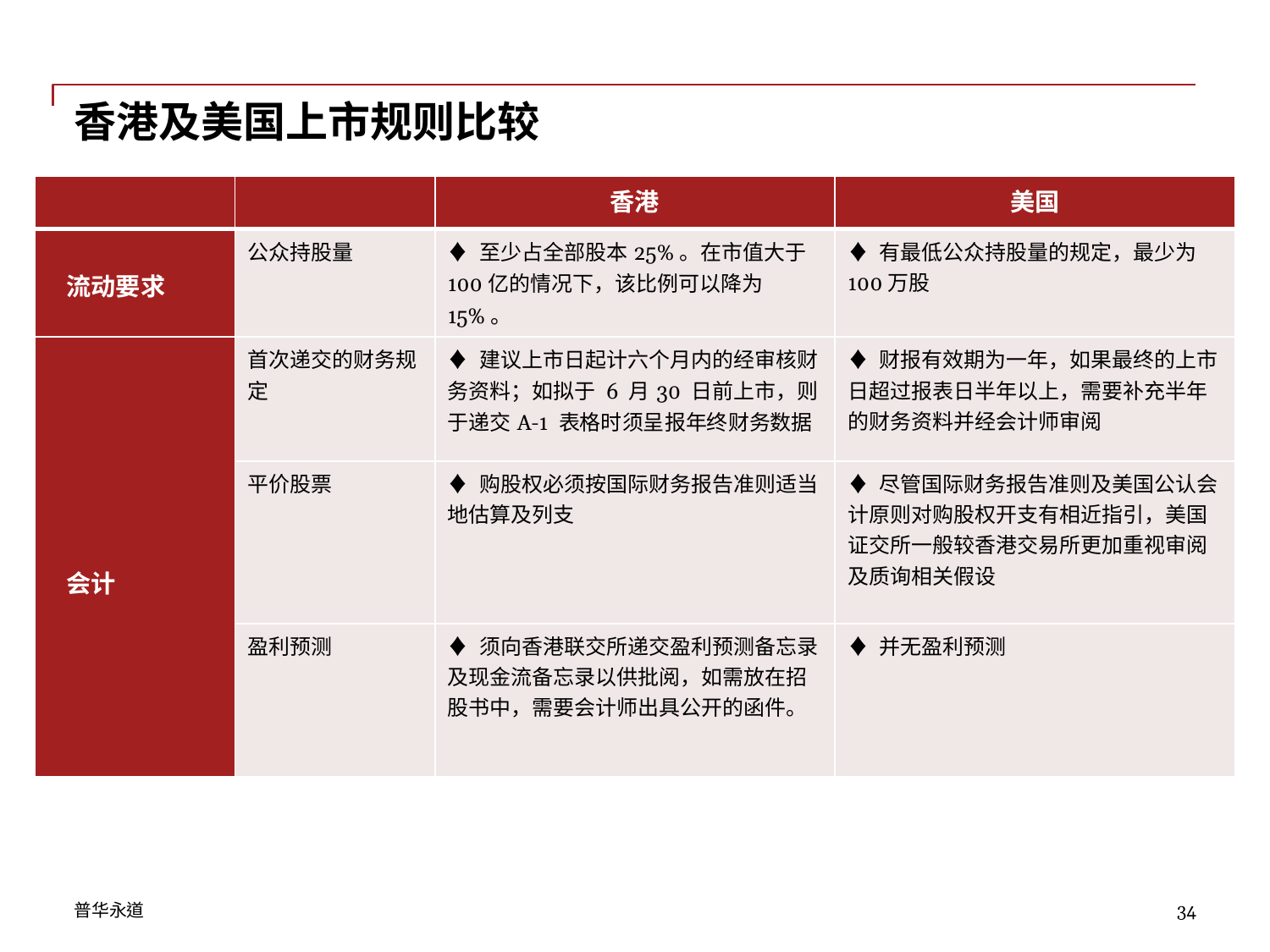

# 香港及美国上市规则比较
|  |  | 香港 | 美国 |
| --- | --- | --- | --- |
| 流动要求 | 公众持股量 | ♦ 至少占全部股本25%。在市值大于100亿的情况下，该比例可以降为15%。 | ♦ 有最低公众持股量的规定，最少为100万股 |
| 会计 | 首次递交的财务规定 | ♦ 建议上市日起计六个月内的经审核财务资料；如拟于 6 月30 日前上市，则于递交A-1 表格时须呈报年终财务数据 | ♦ 财报有效期为一年，如果最终的上市日超过报表日半年以上，需要补充半年的财务资料并经会计师审阅 |
|  | 平价股票 | ♦ 购股权必须按国际财务报告准则适当地估算及列支 | ♦ 尽管国际财务报告准则及美国公认会计原则对购股权开支有相近指引，美国证交所一般较香港交易所更加重视审阅及质询相关假设 |
|  | 盈利预测 | ♦ 须向香港联交所递交盈利预测备忘录及现金流备忘录以供批阅，如需放在招股书中，需要会计师出具公开的函件。 | ♦ 并无盈利预测 |
34